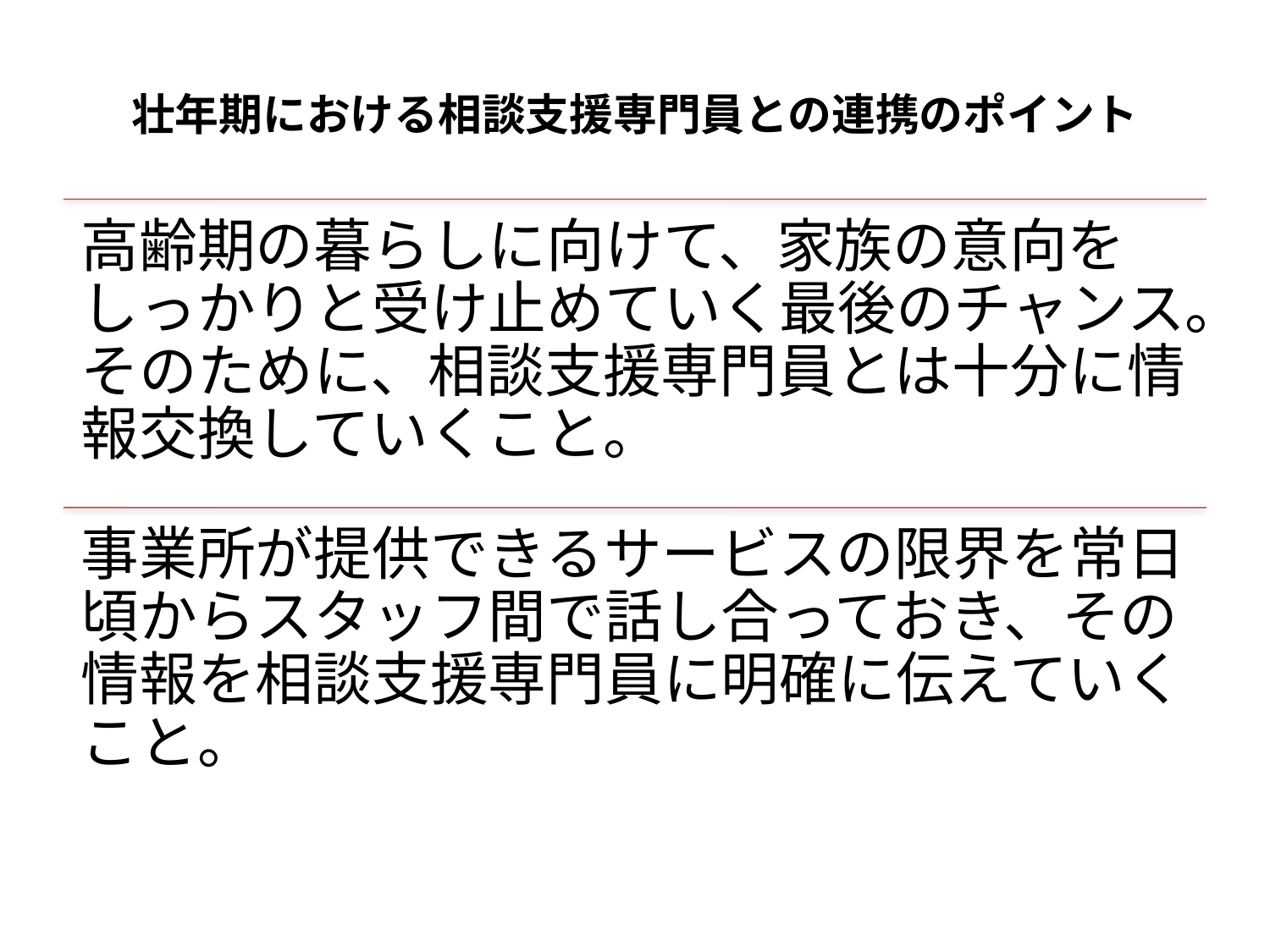

# 壮年期における相談支援専門員との連携のポイント
高齢期の暮らしに向けて、家族の意向をしっかりと受け止めていく最後のチャンス。そのために、相談支援専門員とは十分に情報交換していくこと。
事業所が提供できるサービスの限界を常日頃からスタッフ間で話し合っておき、その情報を相談支援専門員に明確に伝えていくこと。